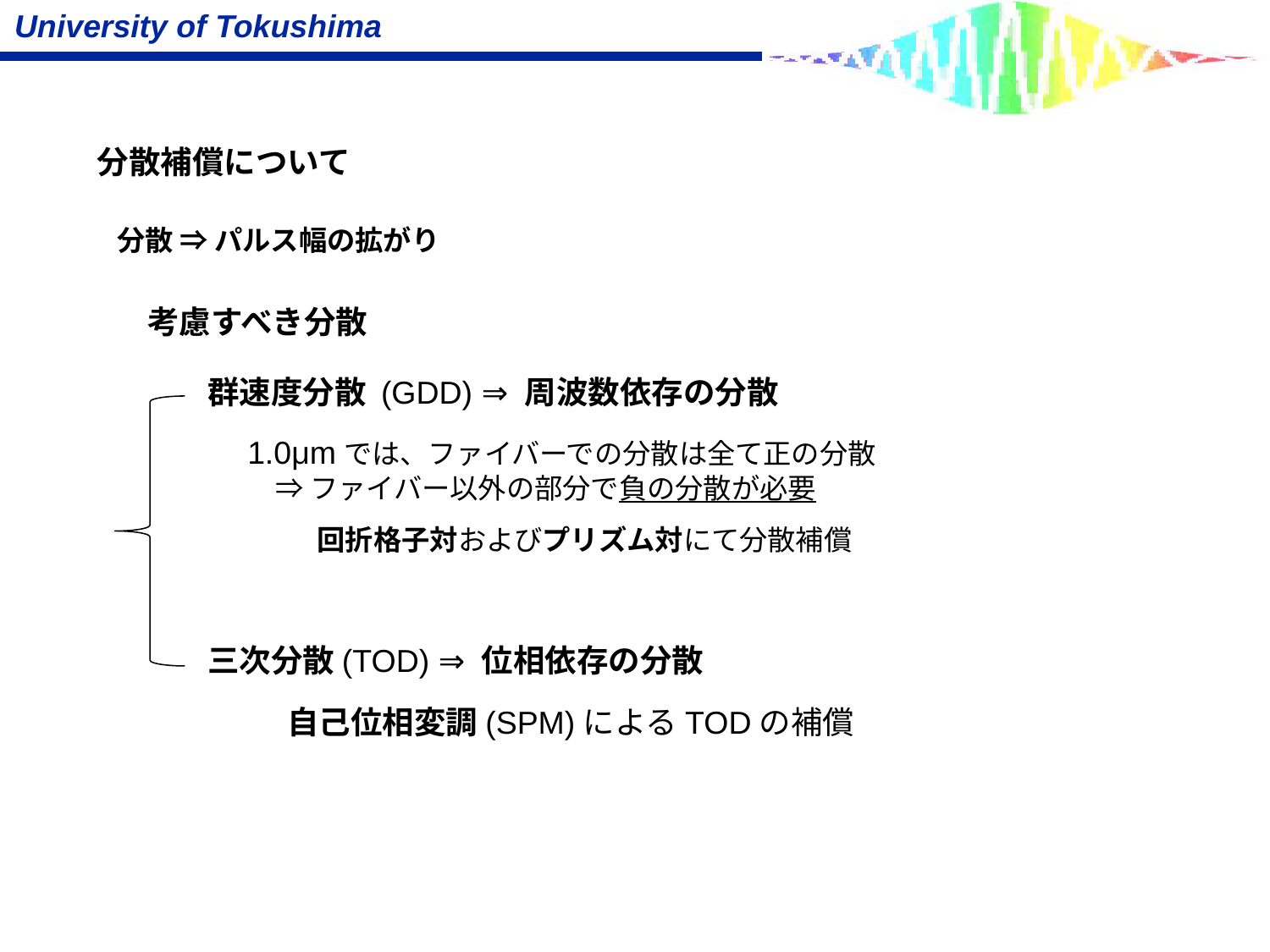

分散補償について
分散 ⇒ パルス幅の拡がり
考慮すべき分散
群速度分散 (GDD) ⇒ 周波数依存の分散

1.0μmでは、ファイバーでの分散は全て正の分散
　⇒ ファイバー以外の部分で負の分散が必要
回折格子対およびプリズム対にて分散補償
三次分散(TOD) ⇒ 位相依存の分散
自己位相変調(SPM)によるTODの補償